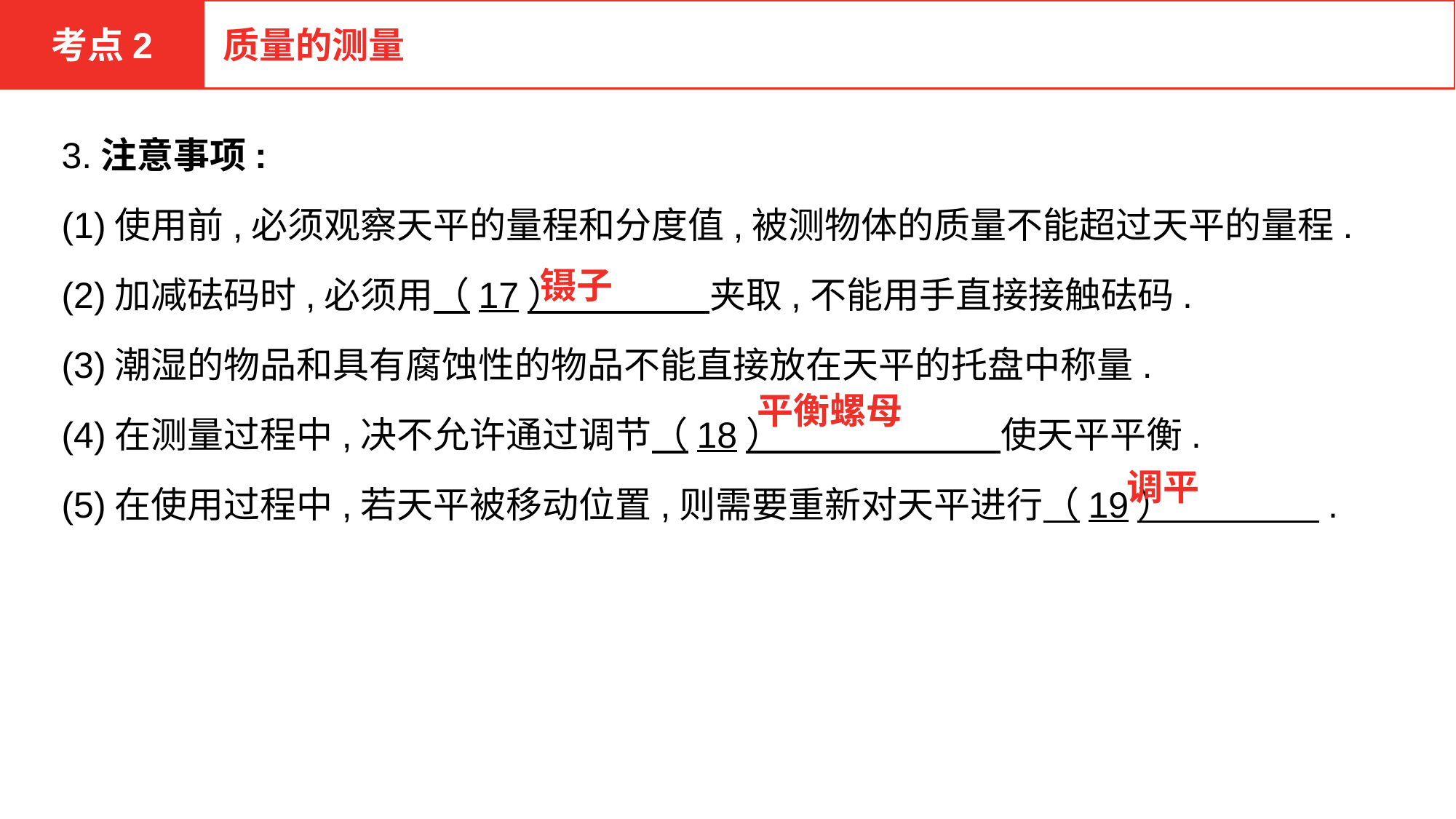

考点2
质量的测量
3.注意事项:
(1)使用前,必须观察天平的量程和分度值,被测物体的质量不能超过天平的量程.
(2)加减砝码时,必须用（17）　　　　夹取,不能用手直接接触砝码.
(3)潮湿的物品和具有腐蚀性的物品不能直接放在天平的托盘中称量.
(4)在测量过程中,决不允许通过调节（18）　　　　　　使天平平衡.
(5)在使用过程中,若天平被移动位置,则需要重新对天平进行（19）　　　　.
镊子
平衡螺母
调平